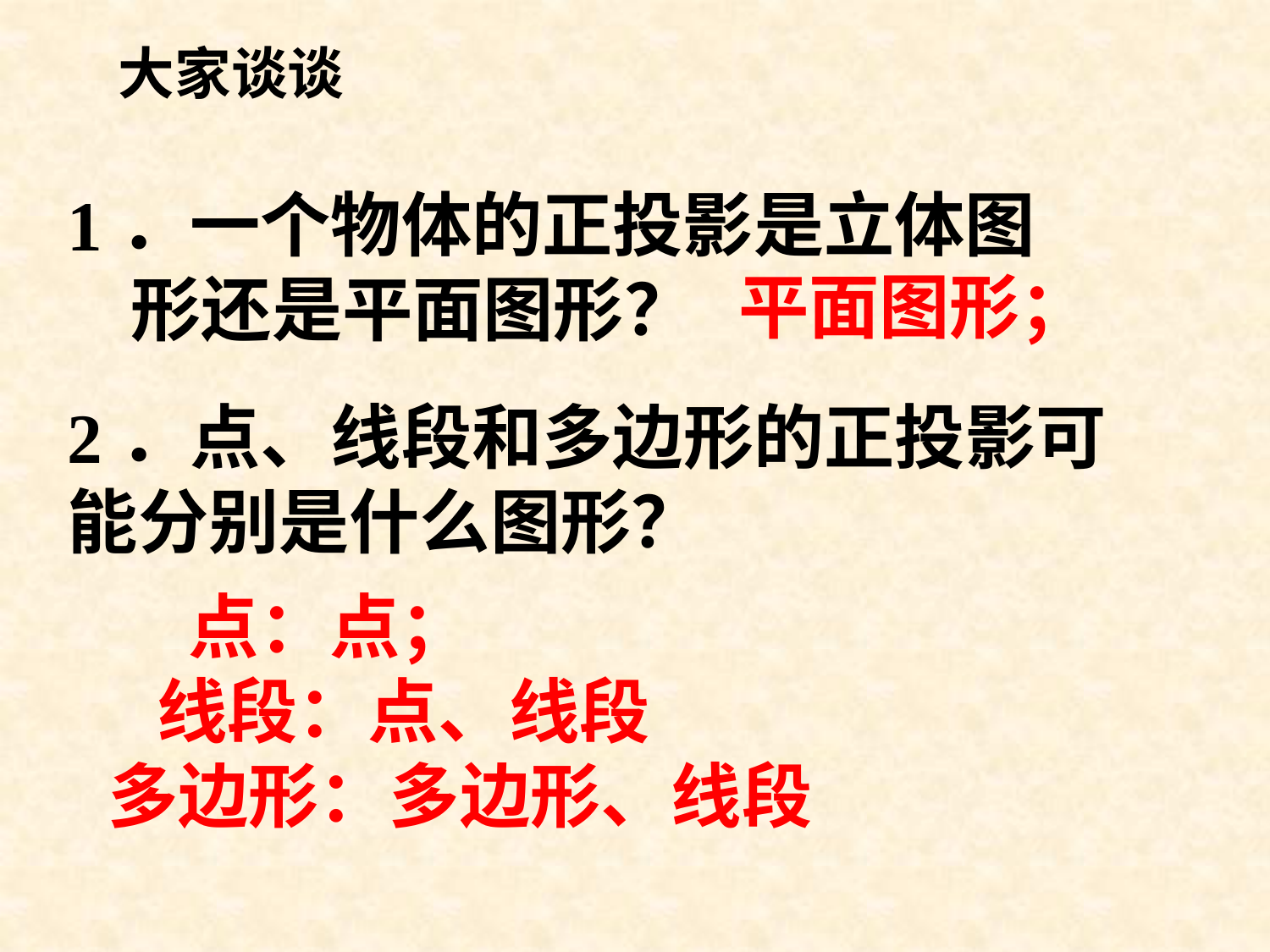

大家谈谈
1．一个物体的正投影是立体图形还是平面图形？
平面图形；
2．点、线段和多边形的正投影可能分别是什么图形？
    点：点；
  线段：点、线段
多边形：多边形、线段